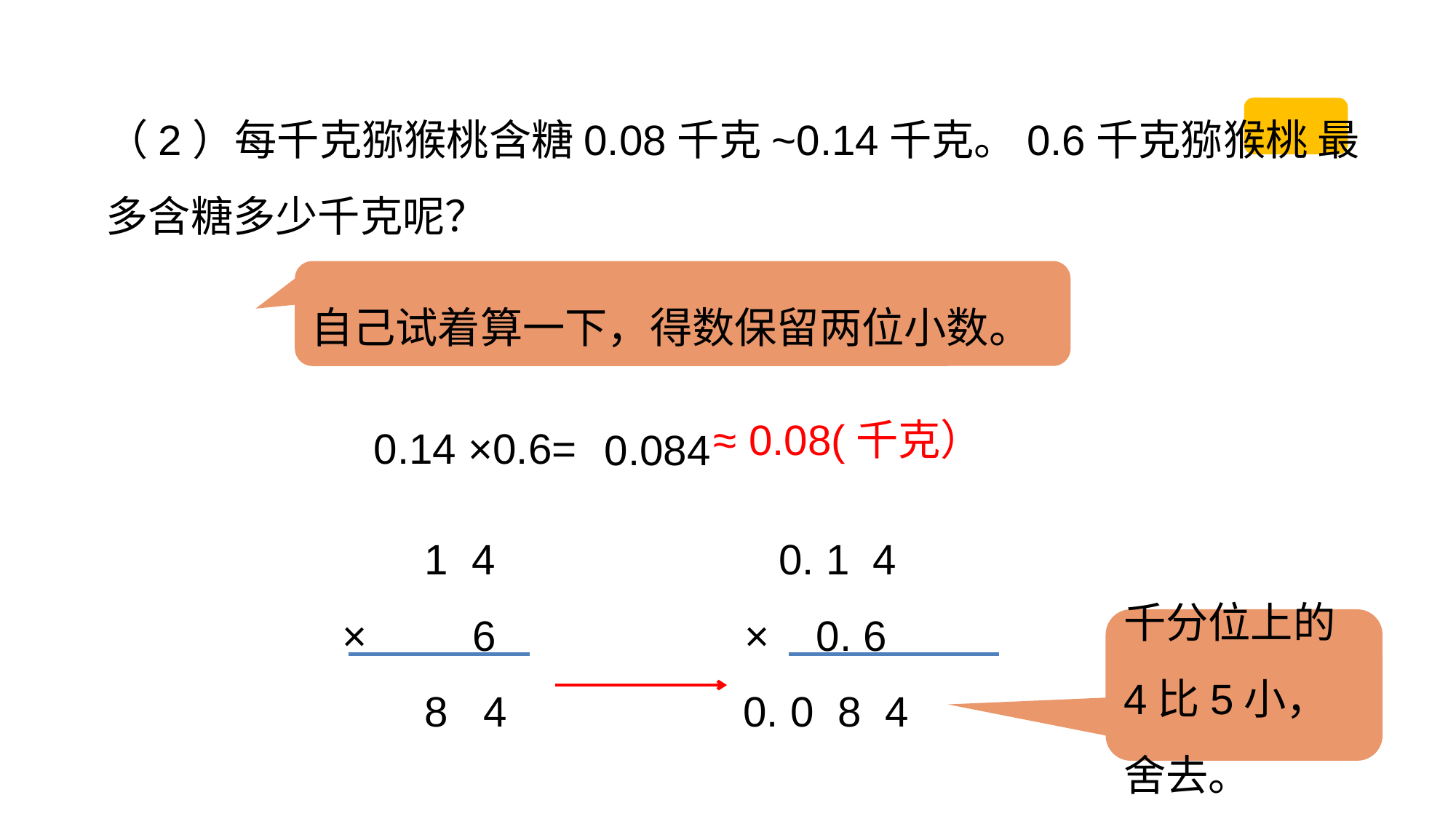

（2）每千克猕猴桃含糖0.08千克~0.14千克。0.6千克猕猴桃 最多含糖多少千克呢？

自己试着算一下，得数保留两位小数。
0.14 ×0.6=
0.084
≈ 0.08(千克）
       1  4                        0. 1  4
×         6                     ×    0. 6
       8   4                    0. 0  8  4
千分位上的4比5小，舍去。